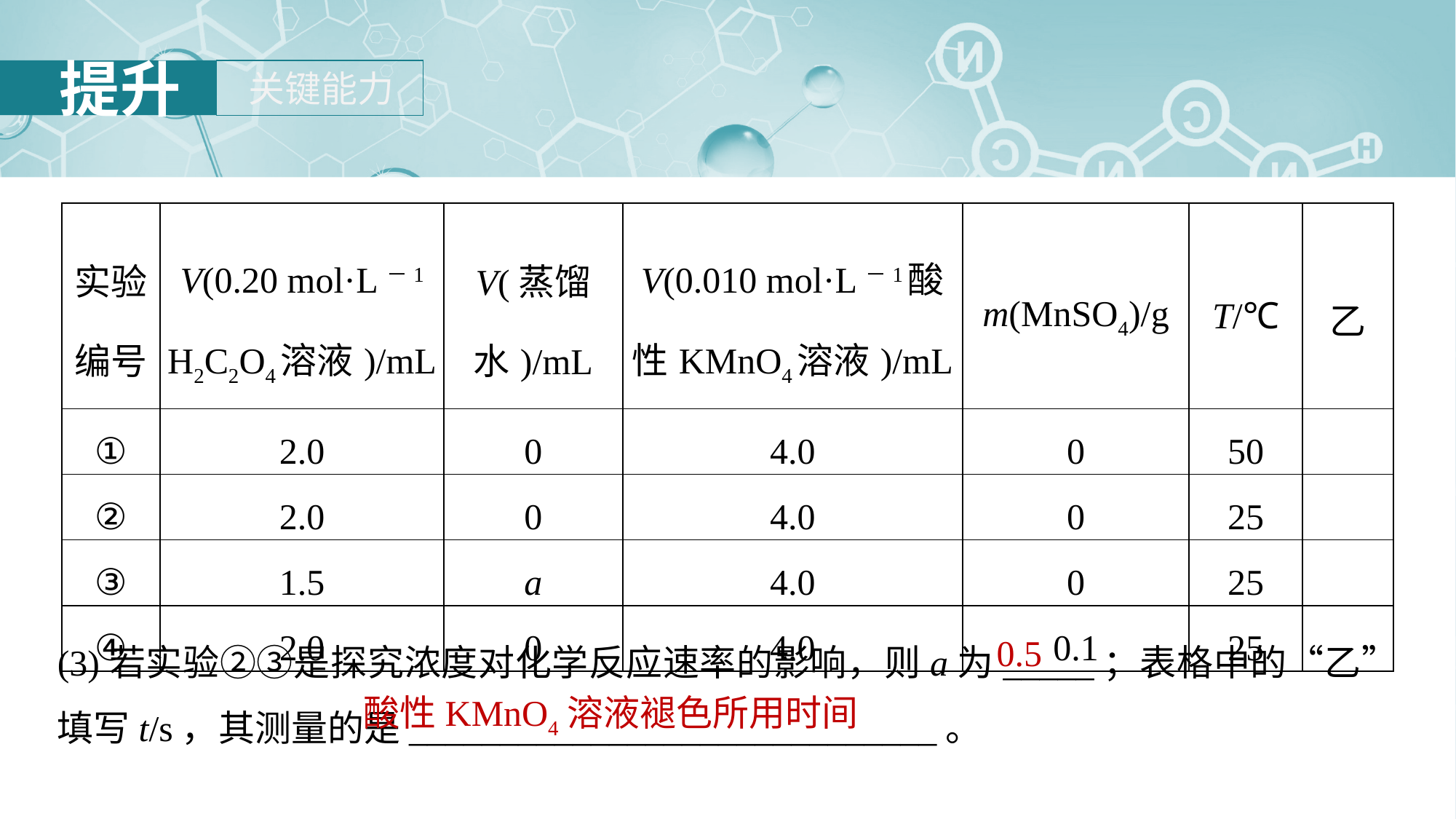

| 实验 编号 | V(0.20 mol·L－1 H2C2O4溶液)/mL | V(蒸馏 水)/mL | V(0.010 mol·L－1酸性KMnO4溶液)/mL | m(MnSO4)/g | T/℃ | 乙 |
| --- | --- | --- | --- | --- | --- | --- |
| ① | 2.0 | 0 | 4.0 | 0 | 50 |  |
| ② | 2.0 | 0 | 4.0 | 0 | 25 |  |
| ③ | 1.5 | a | 4.0 | 0 | 25 |  |
| ④ | 2.0 | 0 | 4.0 | 0.1 | 25 |  |
(3)若实验②③是探究浓度对化学反应速率的影响，则a为_____；表格中的“乙”填写t/s，其测量的是_____________________________。
0.5
酸性KMnO4溶液褪色所用时间